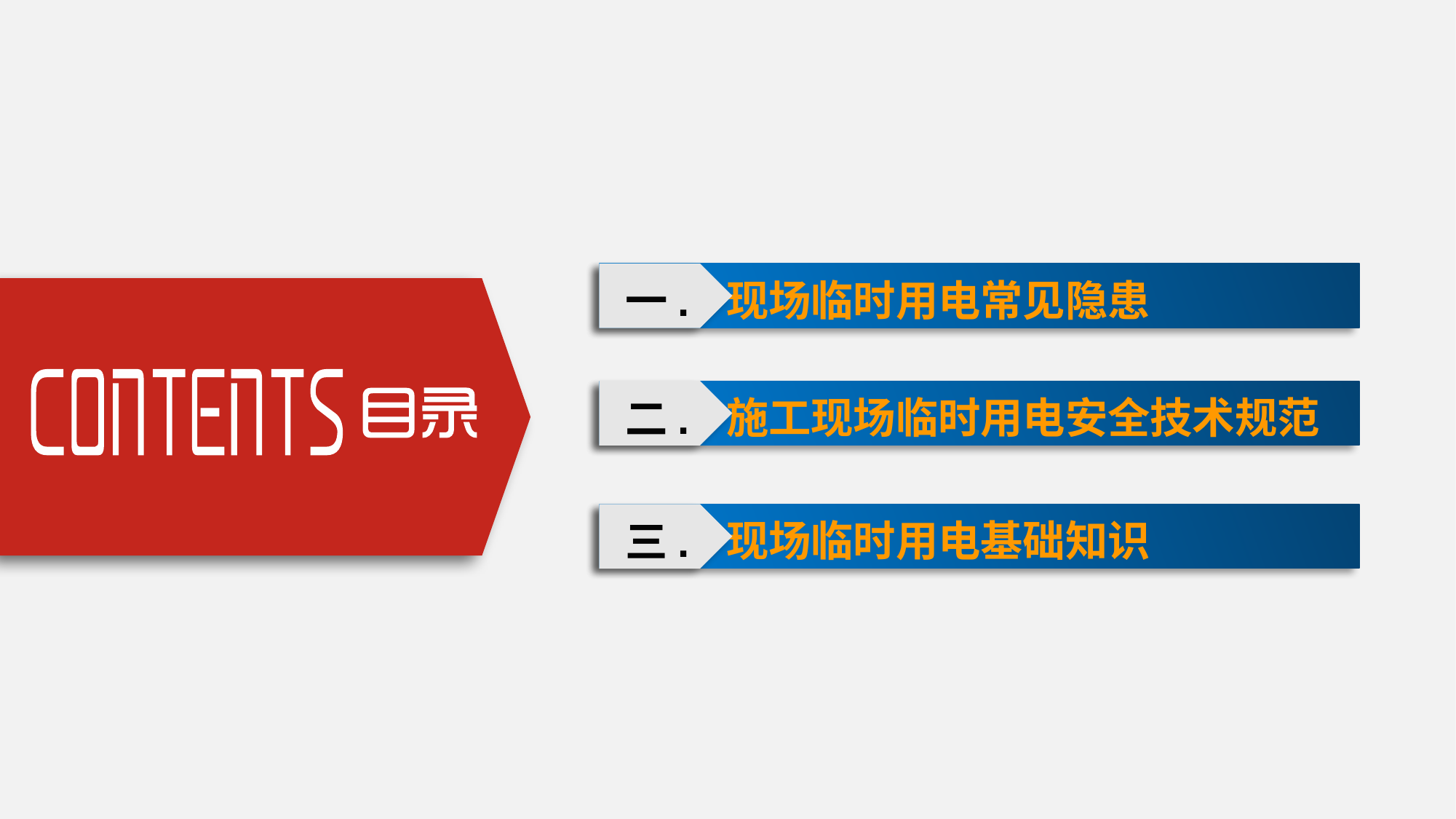

现场临时用电常见隐患
一.

           施工现场临时用电安全技术规范
二.
           现场临时用电基础知识
三.